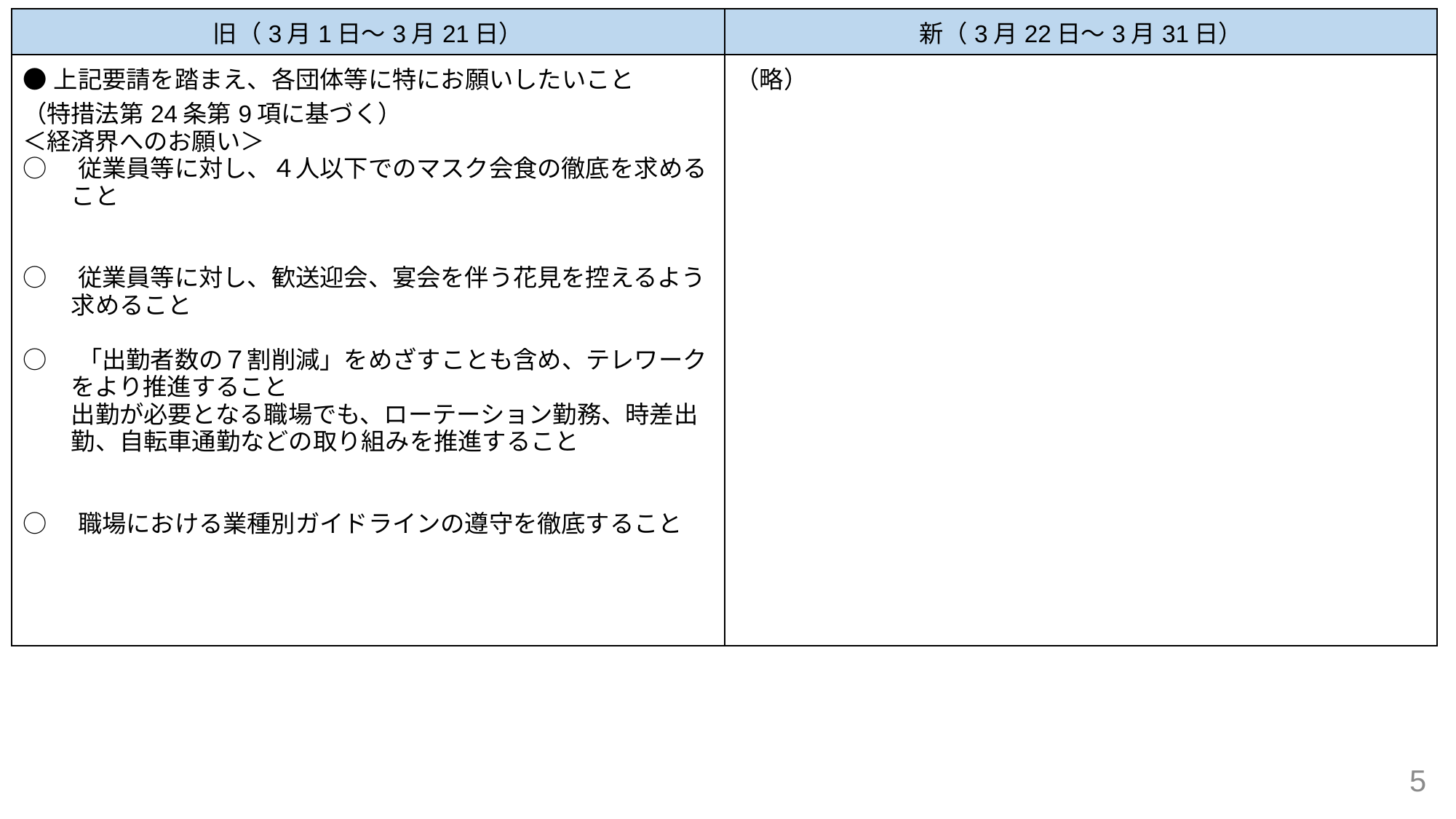

| 旧（3月1日～3月21日） | 新（3月22日～3月31日） |
| --- | --- |
| ●上記要請を踏まえ、各団体等に特にお願いしたいこと （特措法第24条第9項に基づく） ＜経済界へのお願い＞　 ○　従業員等に対し、４人以下でのマスク会食の徹底を求める 　　こと ○　従業員等に対し、歓送迎会、宴会を伴う花見を控えるよう 　　求めること ○　「出勤者数の７割削減」をめざすことも含め、テレワーク 　　をより推進すること 　　出勤が必要となる職場でも、ローテーション勤務、時差出 　　勤、自転車通勤などの取り組みを推進すること ○　職場における業種別ガイドラインの遵守を徹底すること | （略） |
5